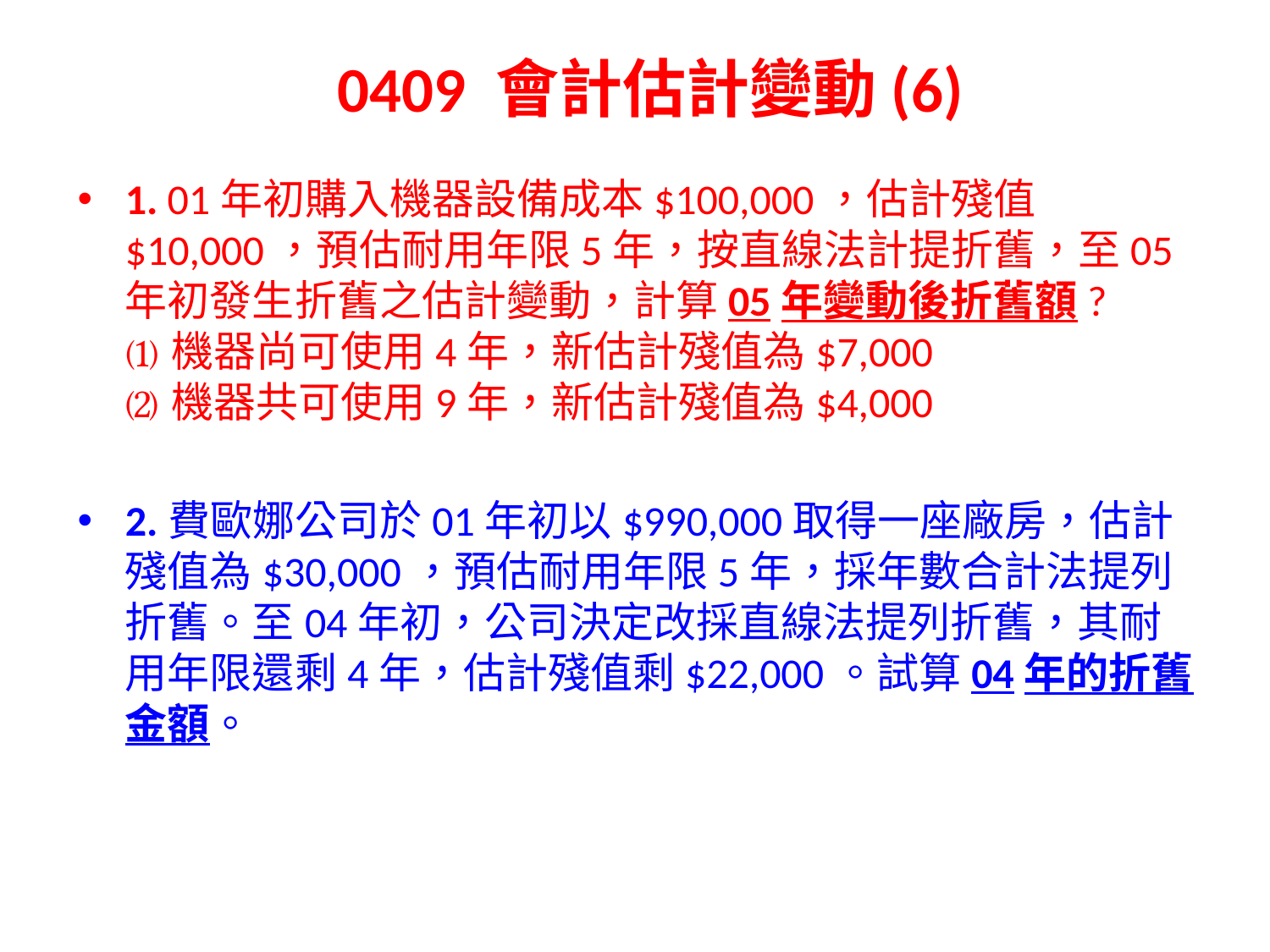

# 0409 會計估計變動(6)
1. 01年初購入機器設備成本$100,000，估計殘值$10,000，預估耐用年限5年，按直線法計提折舊，至05年初發生折舊之估計變動，計算05年變動後折舊額?
⑴機器尚可使用4年，新估計殘值為$7,000
⑵機器共可使用9年，新估計殘值為$4,000

2.費歐娜公司於01年初以$990,000取得一座廠房，估計殘值為$30,000，預估耐用年限5年，採年數合計法提列折舊。至04年初，公司決定改採直線法提列折舊，其耐用年限還剩4年，估計殘值剩$22,000。試算04年的折舊金額。